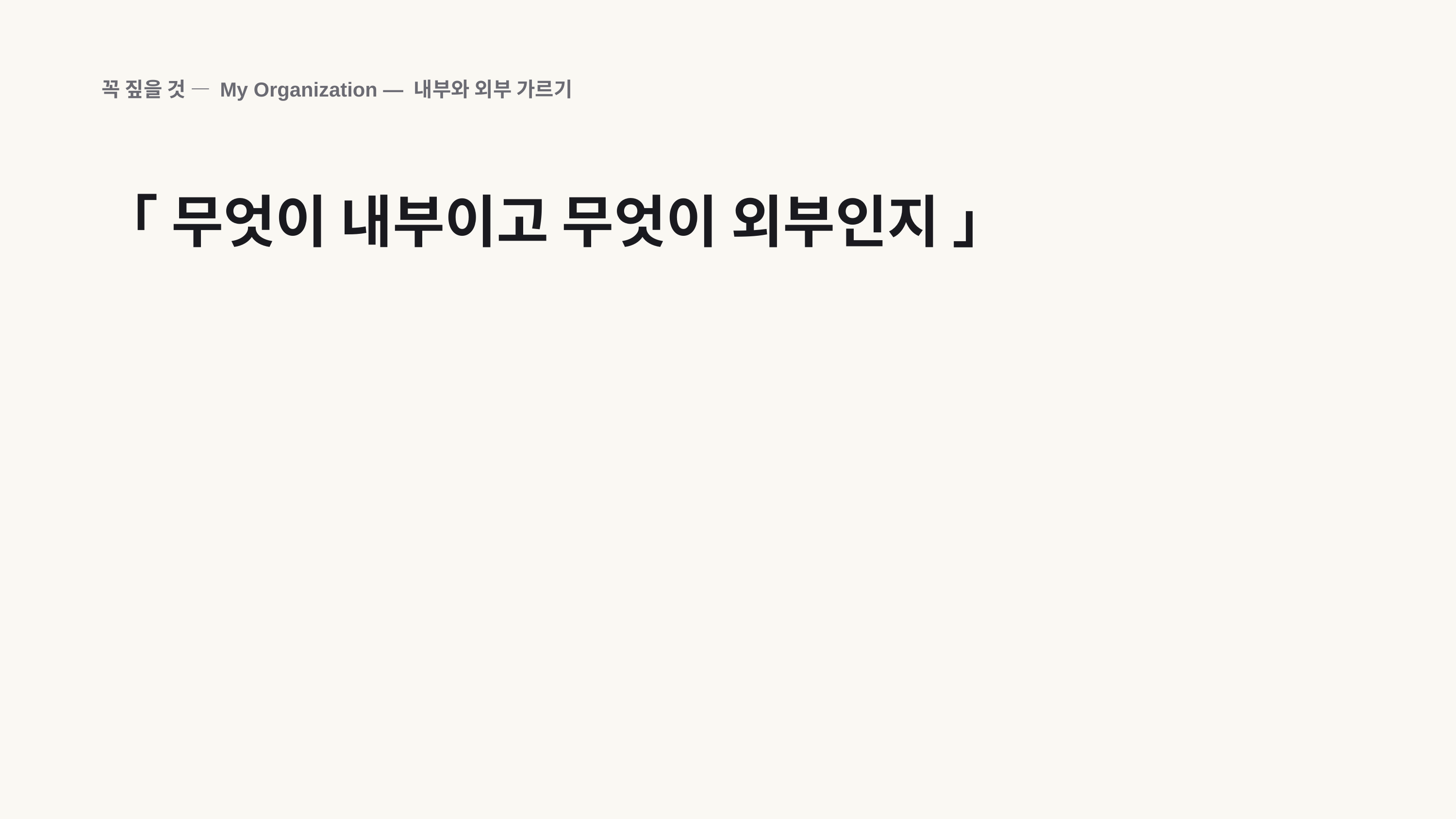

꼭 짚을 것 — My Organization — 내부와 외부 가르기
「 무엇이 내부이고 무엇이 외부인지 」